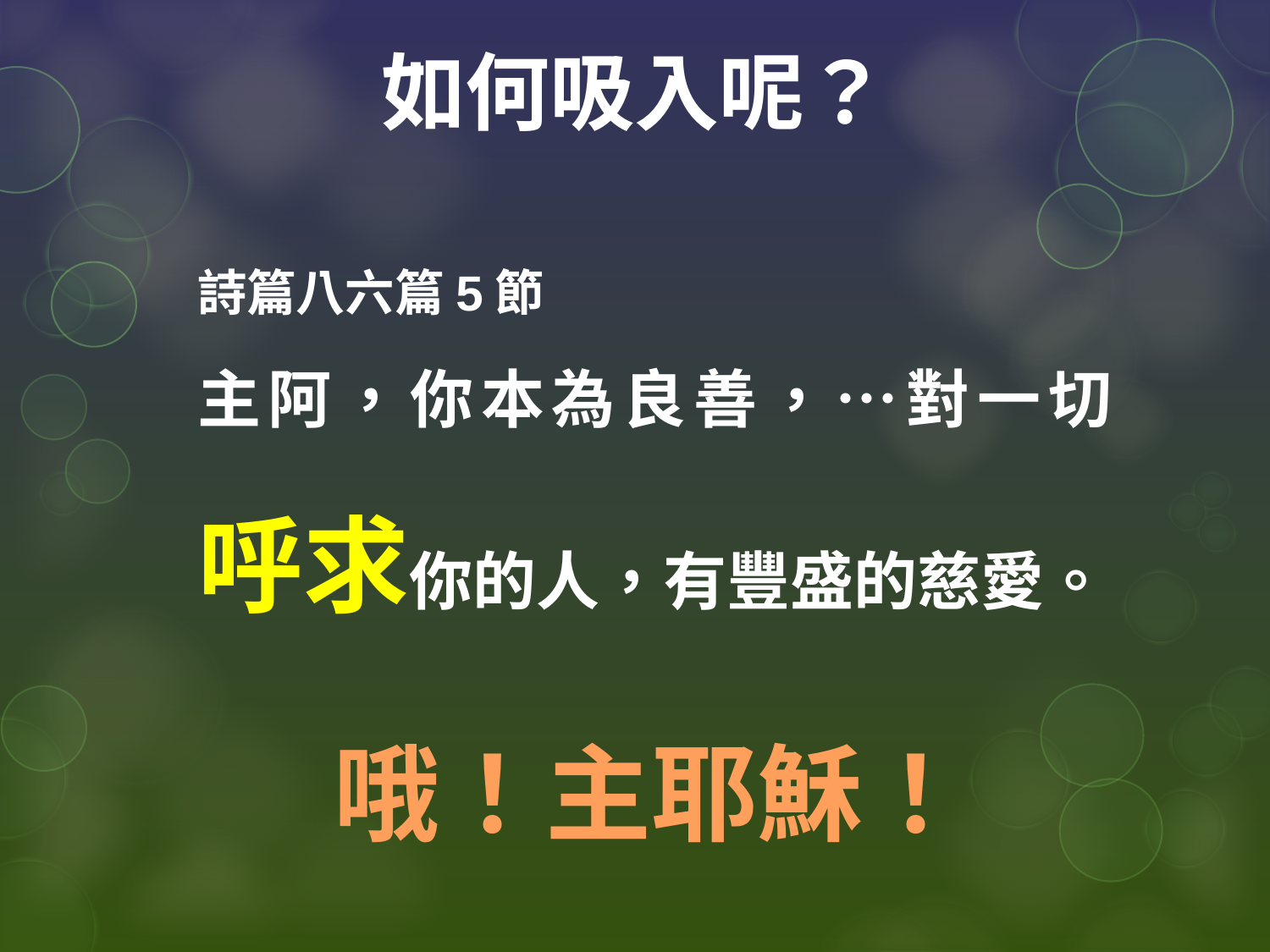

# 如何吸入呢？
詩篇八六篇5節
主阿，你本為良善，…對一切呼求你的人，有豐盛的慈愛。
哦！主耶穌！